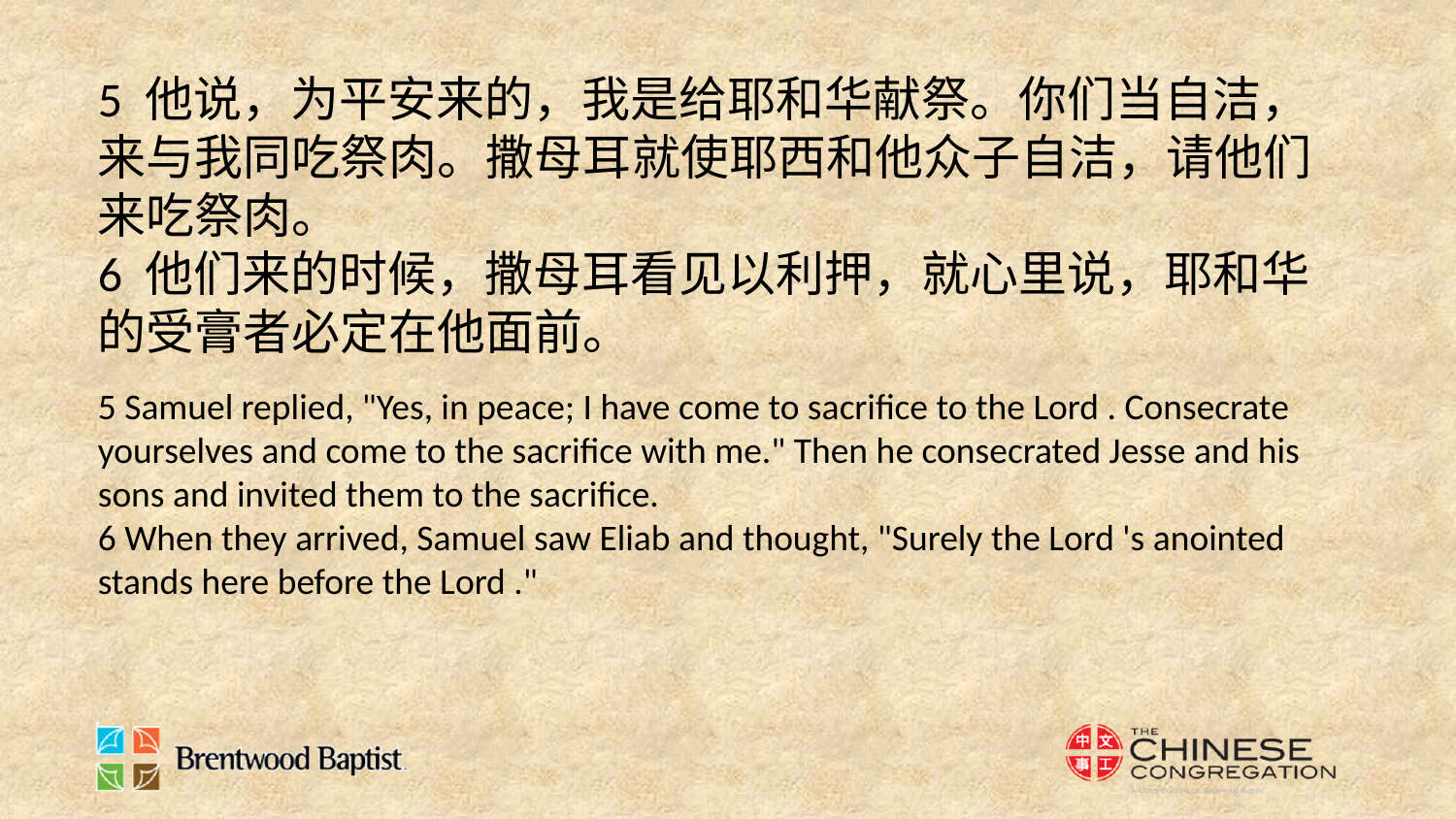

5 他说，为平安来的，我是给耶和华献祭。你们当自洁，来与我同吃祭肉。撒母耳就使耶西和他众子自洁，请他们来吃祭肉。
6 他们来的时候，撒母耳看见以利押，就心里说，耶和华的受膏者必定在他面前。

5 Samuel replied, "Yes, in peace; I have come to sacrifice to the Lord . Consecrate yourselves and come to the sacrifice with me." Then he consecrated Jesse and his sons and invited them to the sacrifice.
6 When they arrived, Samuel saw Eliab and thought, "Surely the Lord 's anointed stands here before the Lord ."